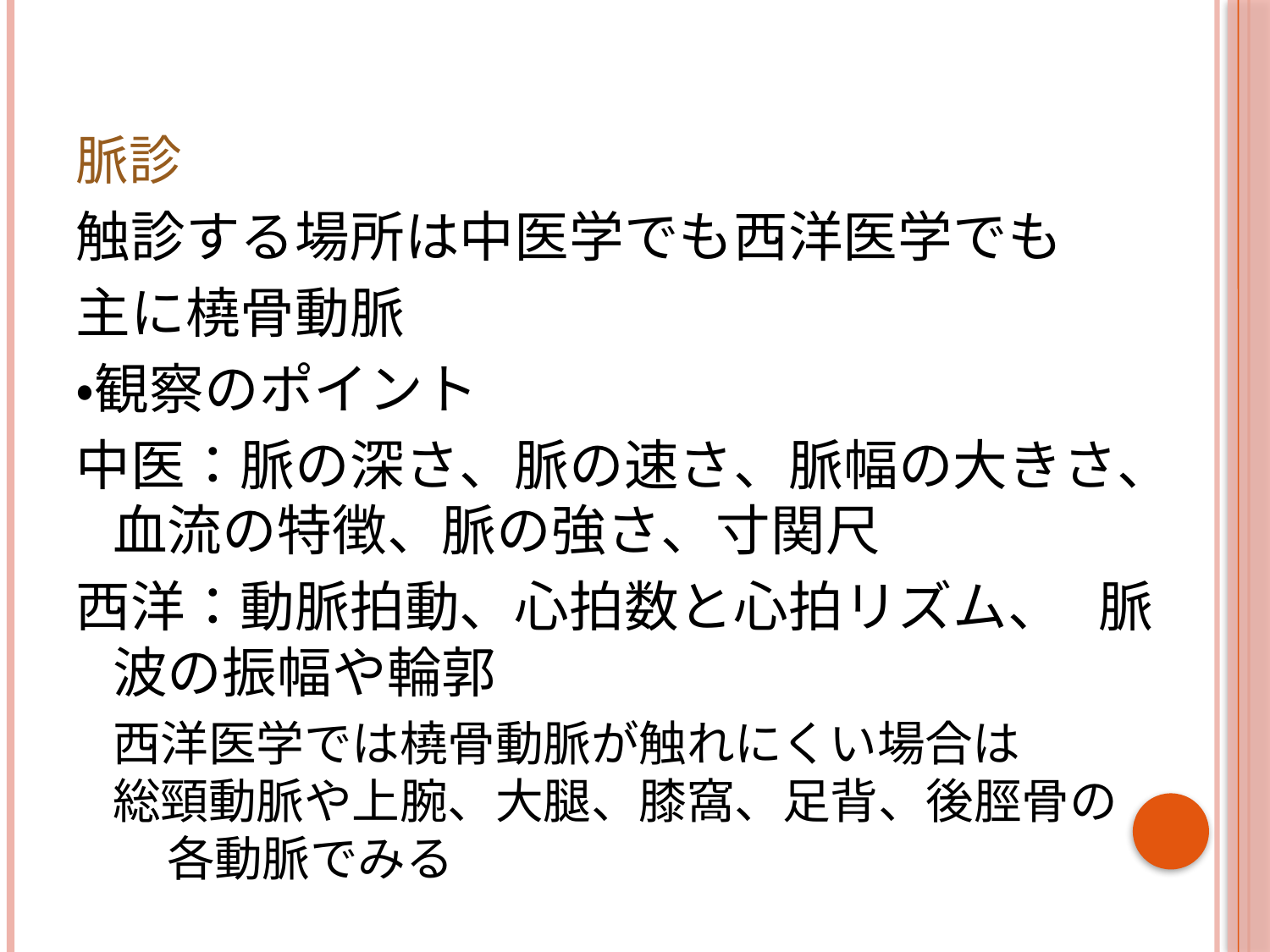

# 脈診
触診する場所は中医学でも西洋医学でも
主に橈骨動脈
・観察のポイント
中医：脈の深さ、脈の速さ、脈幅の大きさ、		血流の特徴、脈の強さ、寸関尺
西洋：動脈拍動、心拍数と心拍リズム、		脈波の振幅や輪郭
	西洋医学では橈骨動脈が触れにくい場合は	     総頸動脈や上腕、大腿、膝窩、足背、後脛骨の	     各動脈でみる